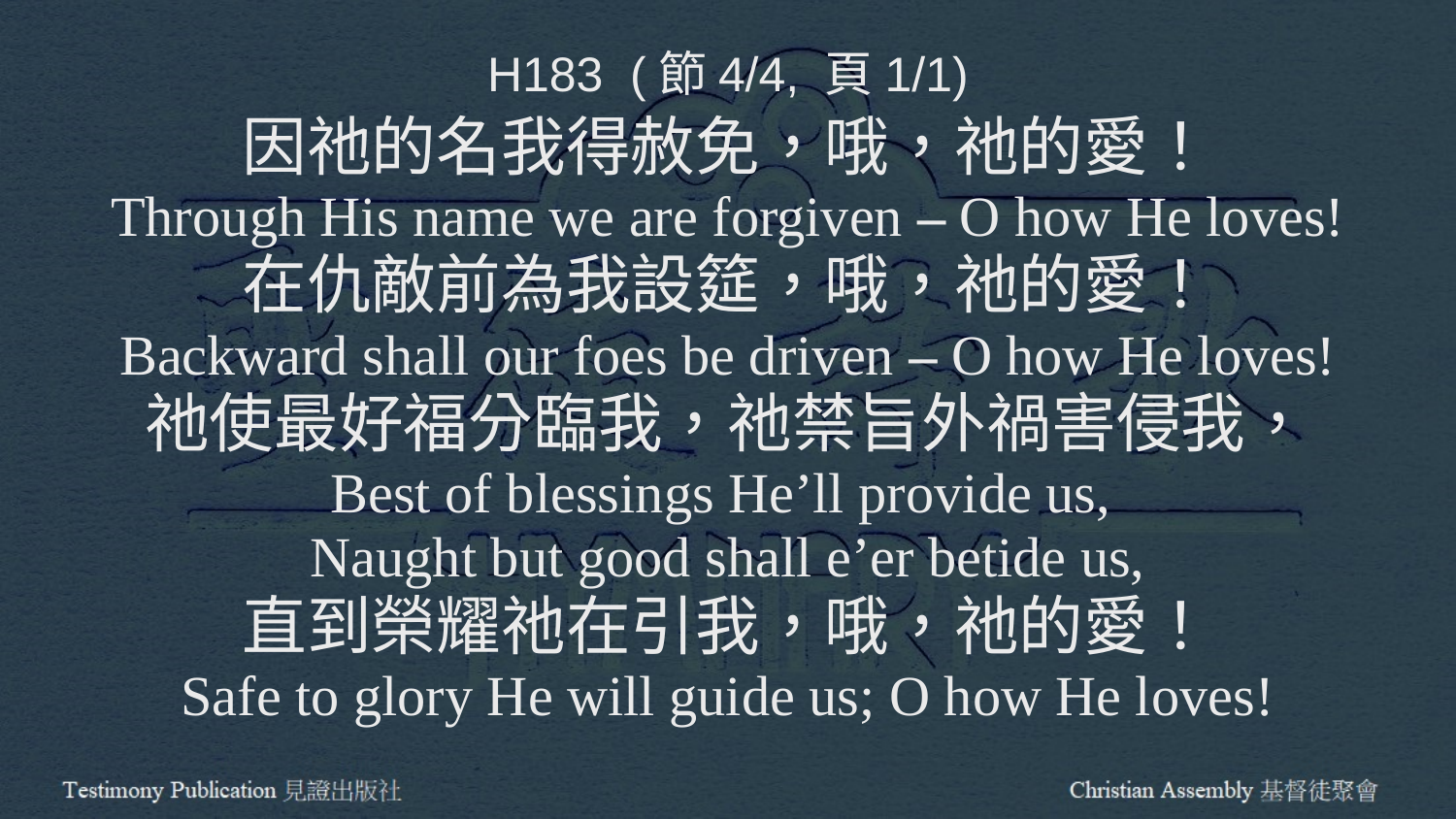

H183  (節4/4, 頁1/1)
因祂的名我得赦免，哦，祂的愛！
Through His name we are forgiven – O how He loves!
在仇敵前為我設筵，哦，祂的愛！
Backward shall our foes be driven – O how He loves!
祂使最好福分臨我，祂禁旨外禍害侵我，
Best of blessings He’ll provide us,
Naught but good shall e’er betide us,
直到榮耀祂在引我，哦，祂的愛！
Safe to glory He will guide us; O how He loves!